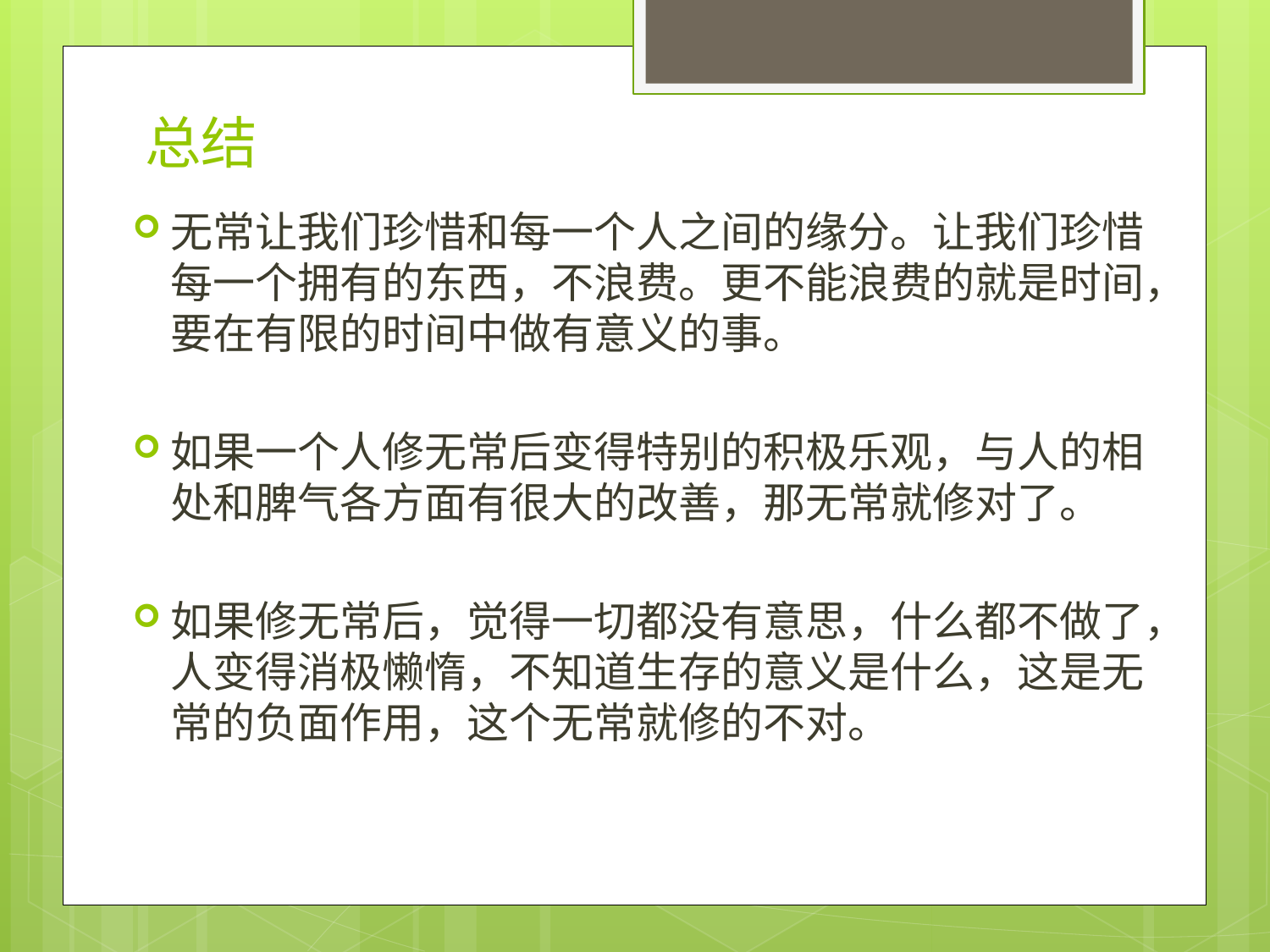

# 总结
无常让我们珍惜和每一个人之间的缘分。让我们珍惜每一个拥有的东西，不浪费。更不能浪费的就是时间，要在有限的时间中做有意义的事。

如果一个人修无常后变得特别的积极乐观，与人的相处和脾气各方面有很大的改善，那无常就修对了。

如果修无常后，觉得一切都没有意思，什么都不做了，人变得消极懒惰，不知道生存的意义是什么，这是无常的负面作用，这个无常就修的不对。